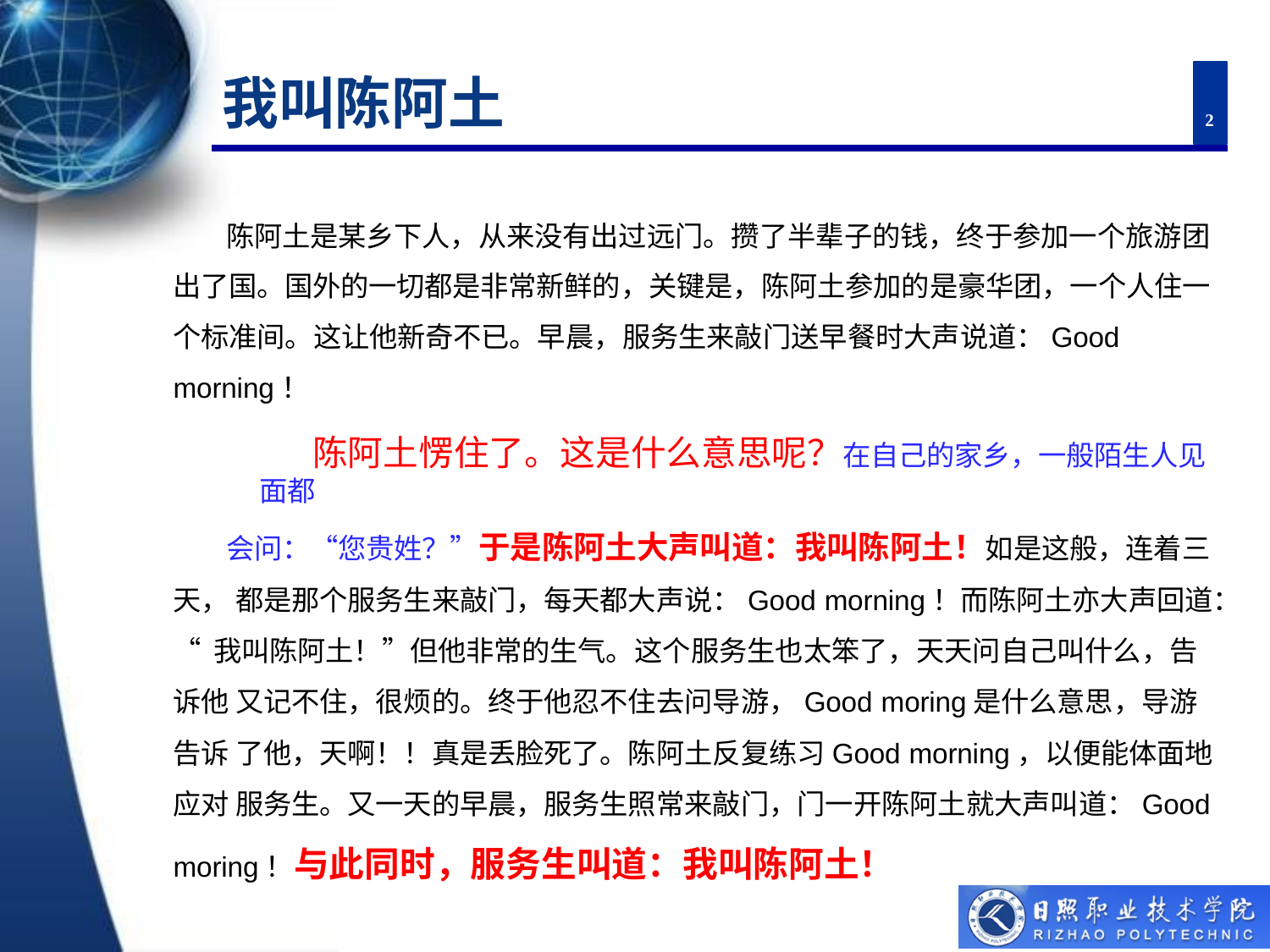

# 我叫陈阿土
2
陈阿土是某乡下人，从来没有出过远门。攒了半辈子的钱，终于参加一个旅游团 出了国。国外的一切都是非常新鲜的，关键是，陈阿土参加的是豪华团，一个人住一 个标准间。这让他新奇不已。早晨，服务生来敲门送早餐时大声说道：Good  morning！

陈阿土愣住了。这是什么意思呢？在自己的家乡，一般陌生人见面都
会问：“您贵姓？”于是陈阿土大声叫道：我叫陈阿土！如是这般，连着三天， 都是那个服务生来敲门，每天都大声说：Good morning！而陈阿土亦大声回道：“  我叫陈阿土！”但他非常的生气。这个服务生也太笨了，天天问自己叫什么，告诉他 又记不住，很烦的。终于他忍不住去问导游，Good moring是什么意思，导游告诉 了他，天啊！！真是丢脸死了。陈阿土反复练习Good morning，以便能体面地应对 服务生。又一天的早晨，服务生照常来敲门，门一开陈阿土就大声叫道：Good  moring！与此同时，服务生叫道：我叫陈阿土！